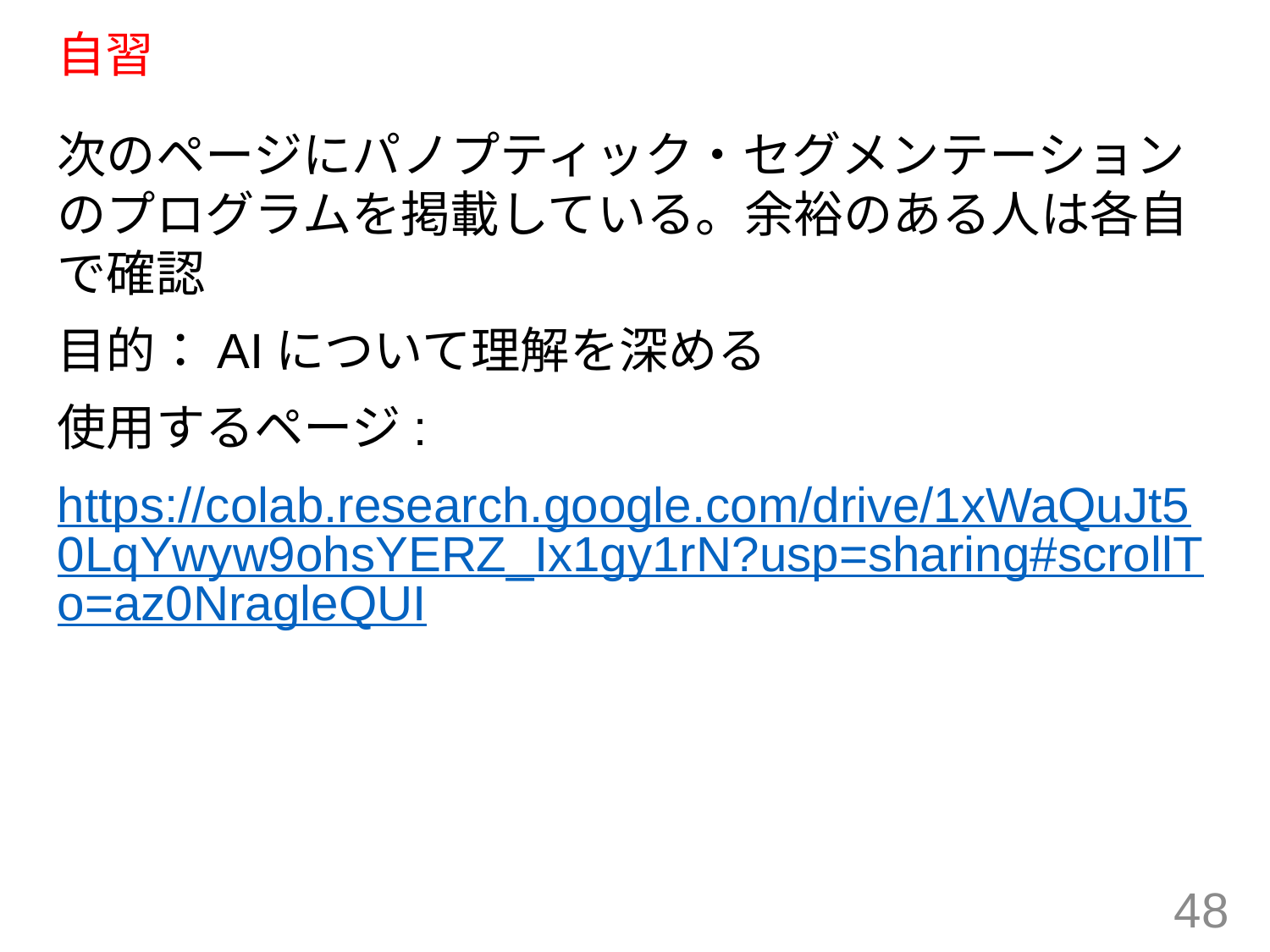

# 自習
次のページにパノプティック・セグメンテーションのプログラムを掲載している。余裕のある人は各自で確認
目的：AIについて理解を深める
使用するページ:
https://colab.research.google.com/drive/1xWaQuJt50LqYwyw9ohsYERZ_Ix1gy1rN?usp=sharing#scrollTo=az0NragleQUI

48